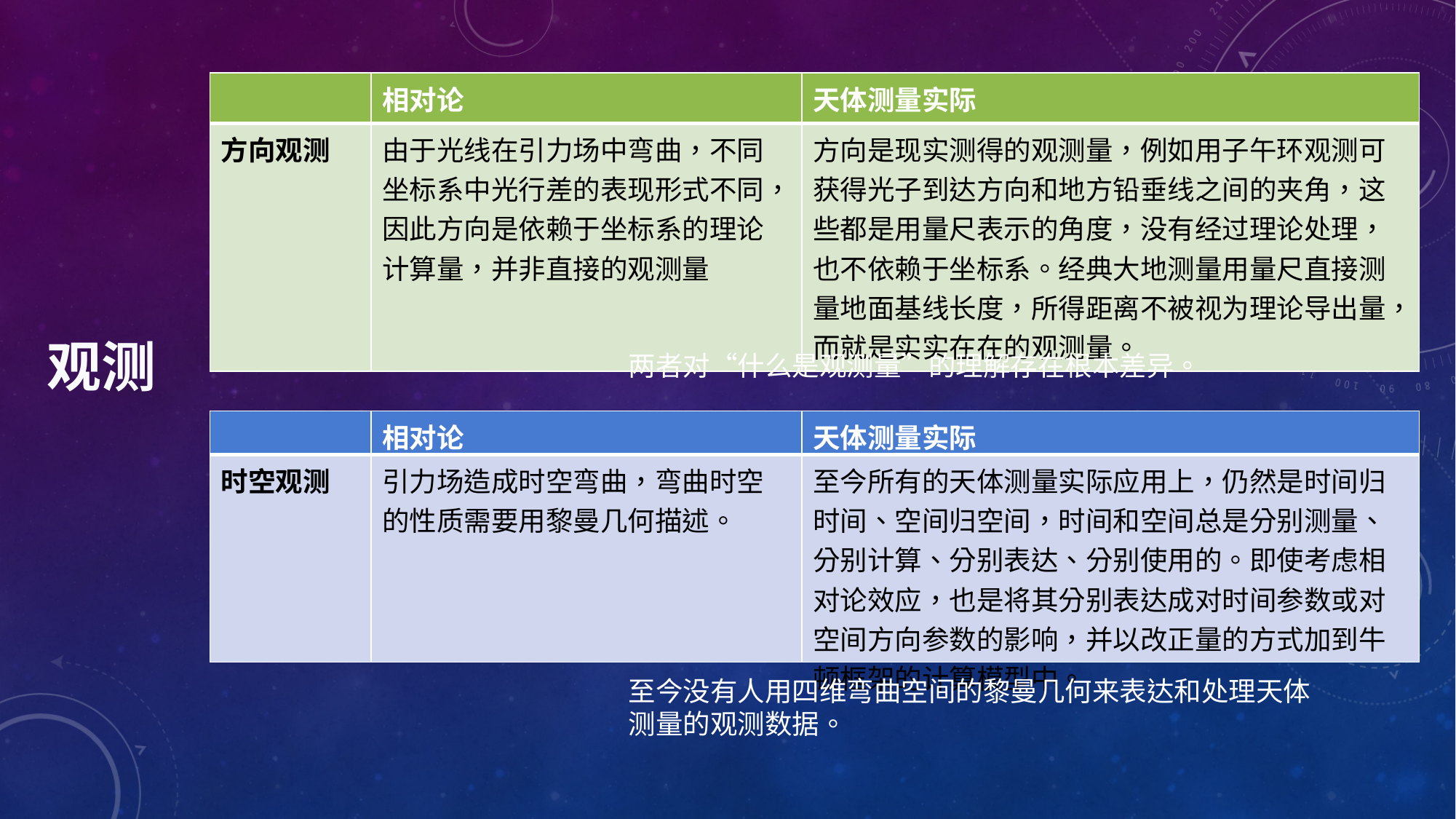

|  | 相对论 | 天体测量实际 |
| --- | --- | --- |
| 方向观测 | 由于光线在引力场中弯曲，不同坐标系中光行差的表现形式不同，因此方向是依赖于坐标系的理论计算量，并非直接的观测量 | 方向是现实测得的观测量，例如用子午环观测可获得光子到达方向和地方铅垂线之间的夹角，这些都是用量尺表示的角度，没有经过理论处理，也不依赖于坐标系。经典大地测量用量尺直接测量地面基线长度，所得距离不被视为理论导出量，而就是实实在在的观测量。 |
# 观测
两者对“什么是观测量”的理解存在根本差异。
|  | 相对论 | 天体测量实际 |
| --- | --- | --- |
| 时空观测 | 引力场造成时空弯曲，弯曲时空的性质需要用黎曼几何描述。 | 至今所有的天体测量实际应用上，仍然是时间归时间、空间归空间，时间和空间总是分别测量、分别计算、分别表达、分别使用的。即使考虑相对论效应，也是将其分别表达成对时间参数或对空间方向参数的影响，并以改正量的方式加到牛顿框架的计算模型中。 |
至今没有人用四维弯曲空间的黎曼几何来表达和处理天体测量的观测数据。